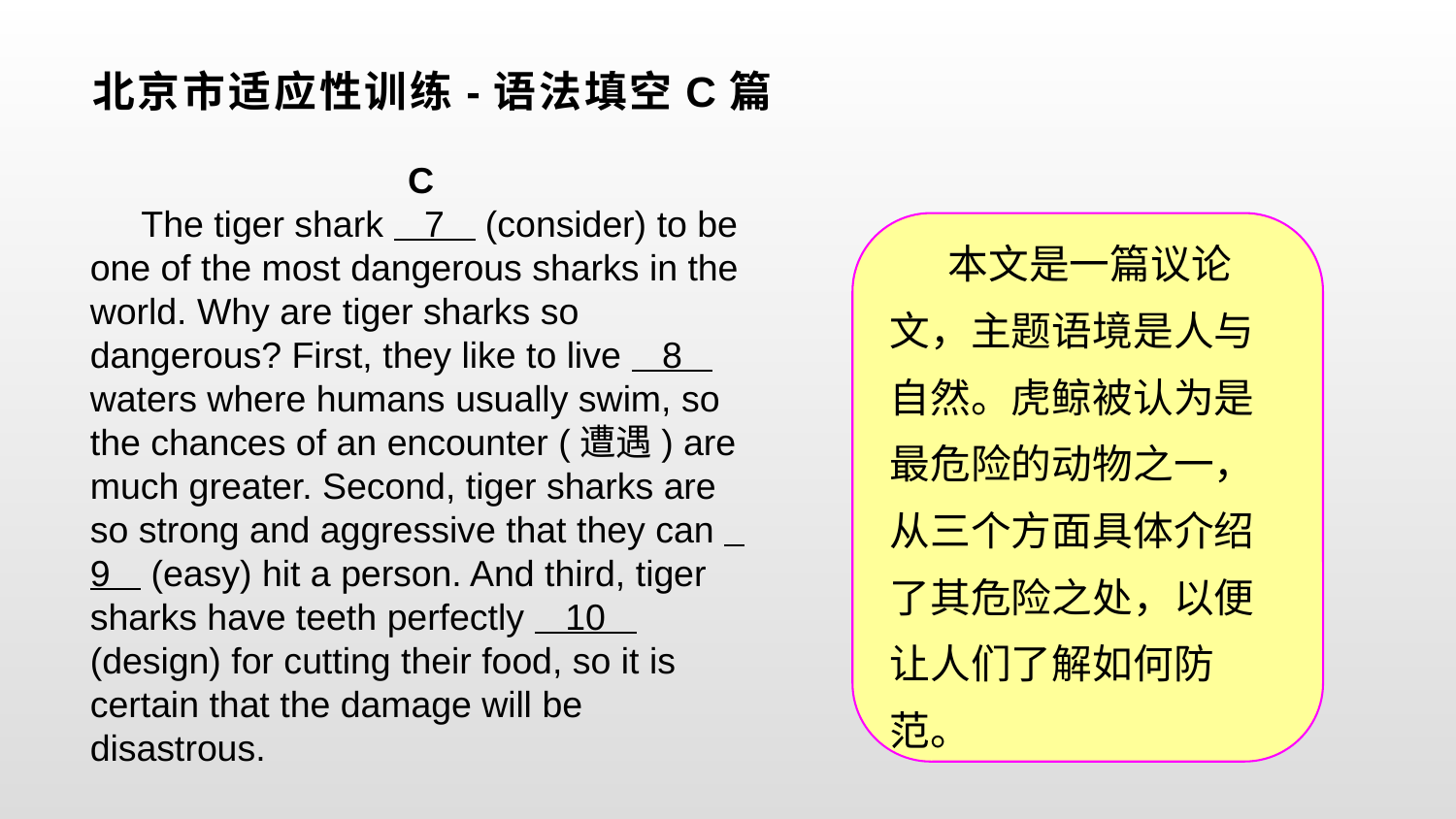

# 北京市适应性训练-语法填空C篇
C
     The tiger shark    7    (consider) to be one of the most dangerous sharks in the world. Why are tiger sharks so dangerous? First, they like to live    8    waters where humans usually swim, so the chances of an encounter (遭遇) are much greater. Second, tiger sharks are so strong and aggressive that they can    9    (easy) hit a person. And third, tiger sharks have teeth perfectly    10    (design) for cutting their food, so it is certain that the damage will be disastrous.
      本文是一篇议论文，主题语境是人与自然。虎鲸被认为是最危险的动物之一，从三个方面具体介绍了其危险之处，以便让人们了解如何防范。